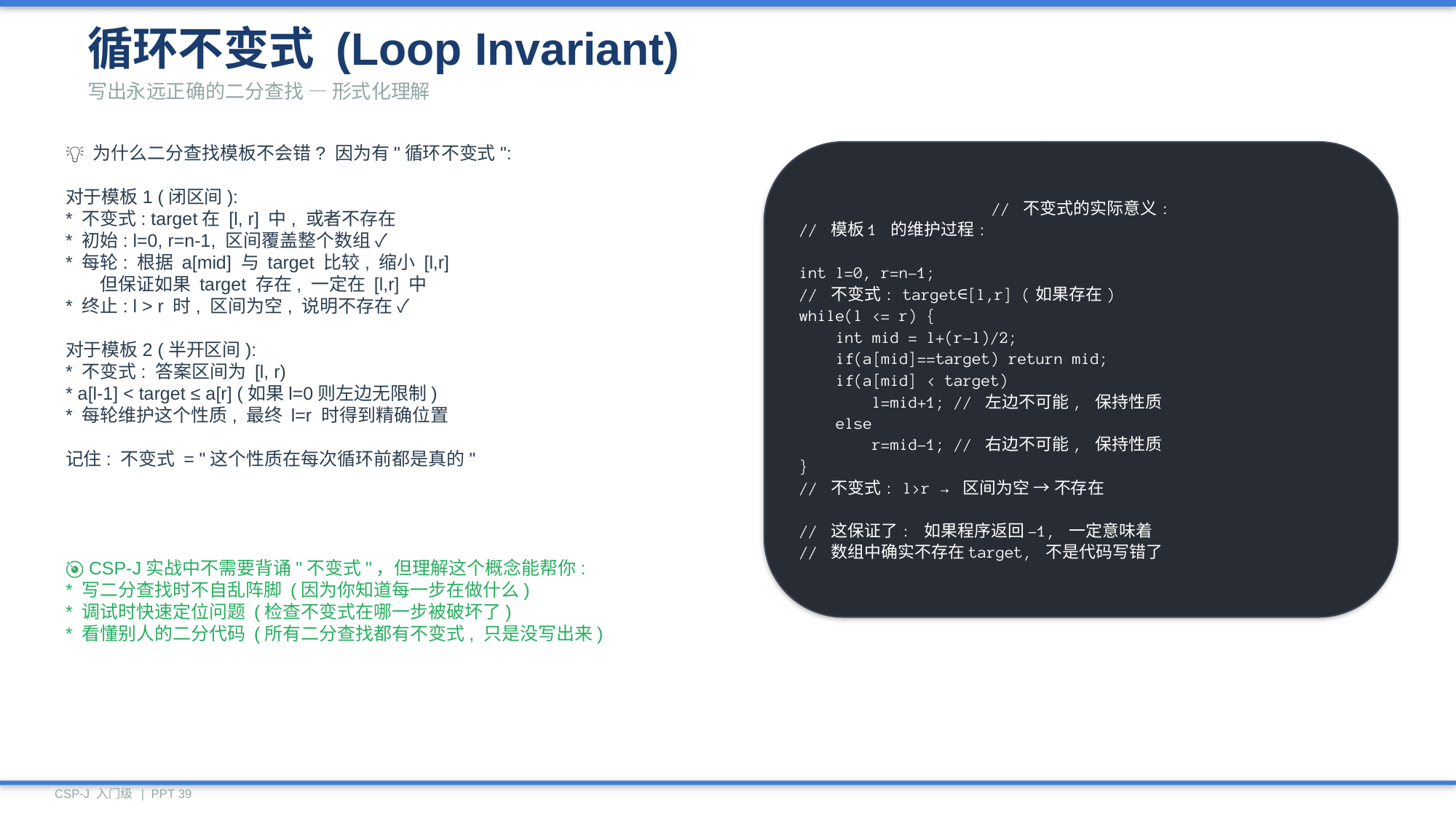

循环不变式 (Loop Invariant)
写出永远正确的二分查找 — 形式化理解
💡 为什么二分查找模板不会错? 因为有"循环不变式":
对于模板1 (闭区间):
* 不变式: target在 [l, r] 中, 或者不存在
* 初始: l=0, r=n-1, 区间覆盖整个数组 ✓
* 每轮: 根据 a[mid] 与 target 比较, 缩小 [l,r]
      但保证如果 target 存在, 一定在 [l,r] 中
* 终止: l > r 时, 区间为空, 说明不存在 ✓
对于模板2 (半开区间):
* 不变式: 答案区间为 [l, r)
* a[l-1] < target ≤ a[r] (如果l=0则左边无限制)
* 每轮维护这个性质, 最终 l=r 时得到精确位置
记住: 不变式 = "这个性质在每次循环前都是真的"
// 不变式的实际意义:
// 模板1 的维护过程:

int l=0, r=n-1;
// 不变式: target∈[l,r] (如果存在)
while(l <= r) {
    int mid = l+(r-l)/2;
    if(a[mid]==target) return mid;
    if(a[mid] < target)
        l=mid+1; // 左边不可能, 保持性质
    else
        r=mid-1; // 右边不可能, 保持性质
}
// 不变式: l>r → 区间为空 → 不存在

// 这保证了: 如果程序返回-1, 一定意味着
// 数组中确实不存在target, 不是代码写错了
🎯 CSP-J实战中不需要背诵"不变式"，但理解这个概念能帮你:
* 写二分查找时不自乱阵脚 (因为你知道每一步在做什么)
* 调试时快速定位问题 (检查不变式在哪一步被破坏了)
* 看懂别人的二分代码 (所有二分查找都有不变式, 只是没写出来)

CSP-J 入门级  |  PPT 39